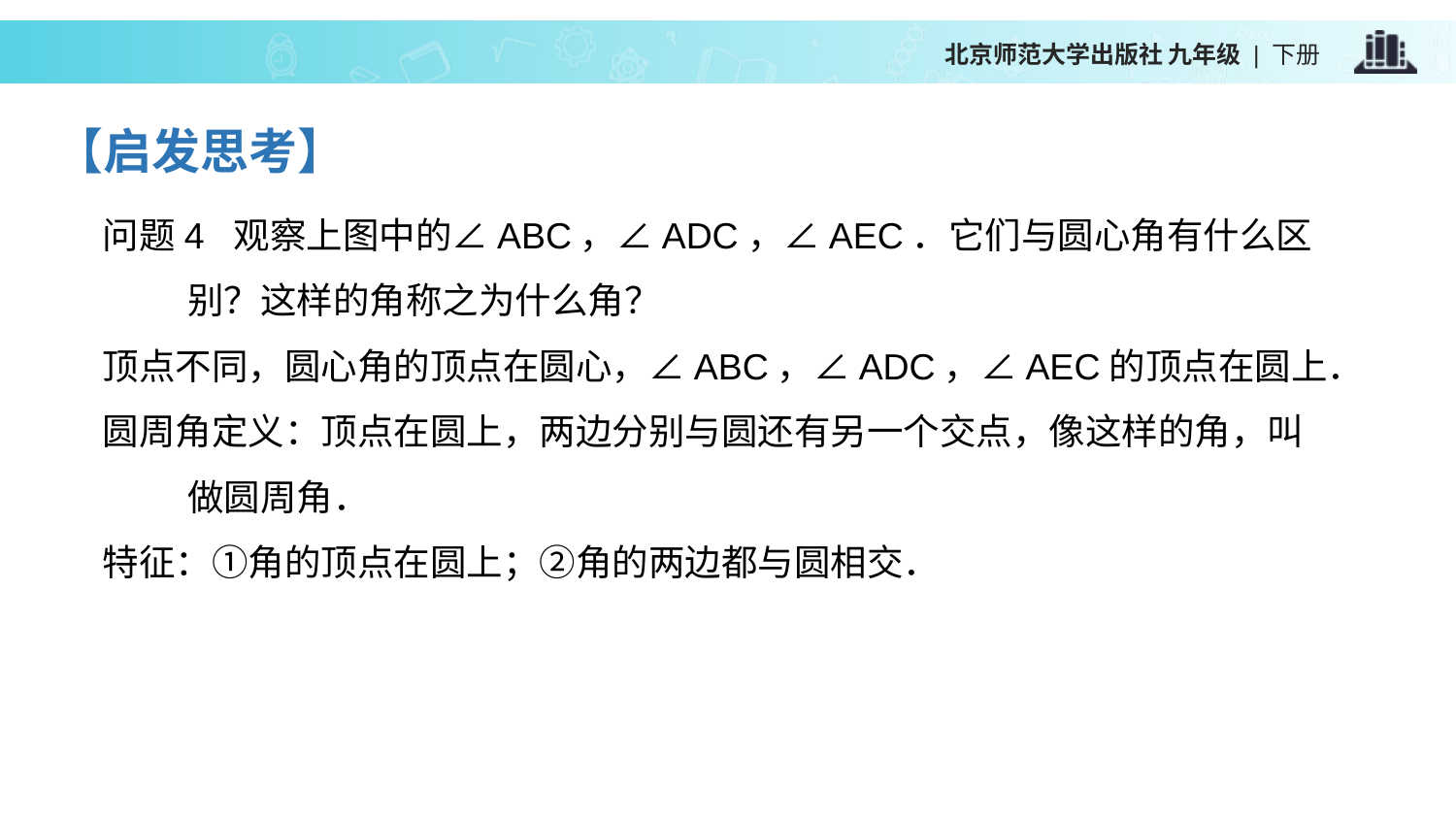

【启发思考】
问题4  观察上图中的∠ABC，∠ADC，∠AEC．它们与圆心角有什么区别？这样的角称之为什么角？
顶点不同，圆心角的顶点在圆心，∠ABC，∠ADC，∠AEC的顶点在圆上．
圆周角定义：顶点在圆上，两边分别与圆还有另一个交点，像这样的角，叫做圆周角．
特征：①角的顶点在圆上；②角的两边都与圆相交．